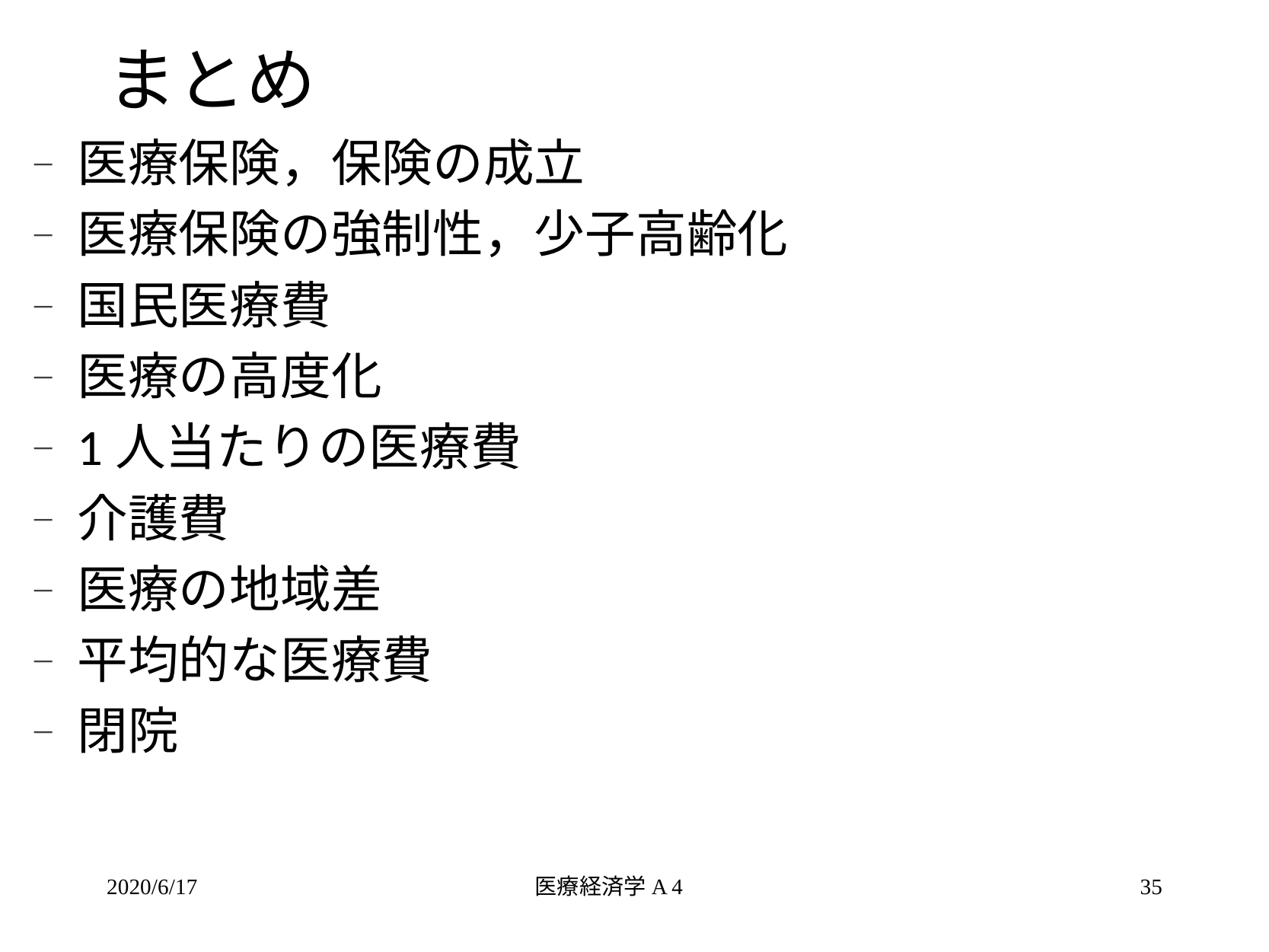

# まとめ
医療保険，保険の成立
医療保険の強制性，少子高齢化
国民医療費
医療の高度化
1人当たりの医療費
介護費
医療の地域差
平均的な医療費
閉院
2020/6/17
医療経済学A 4
35